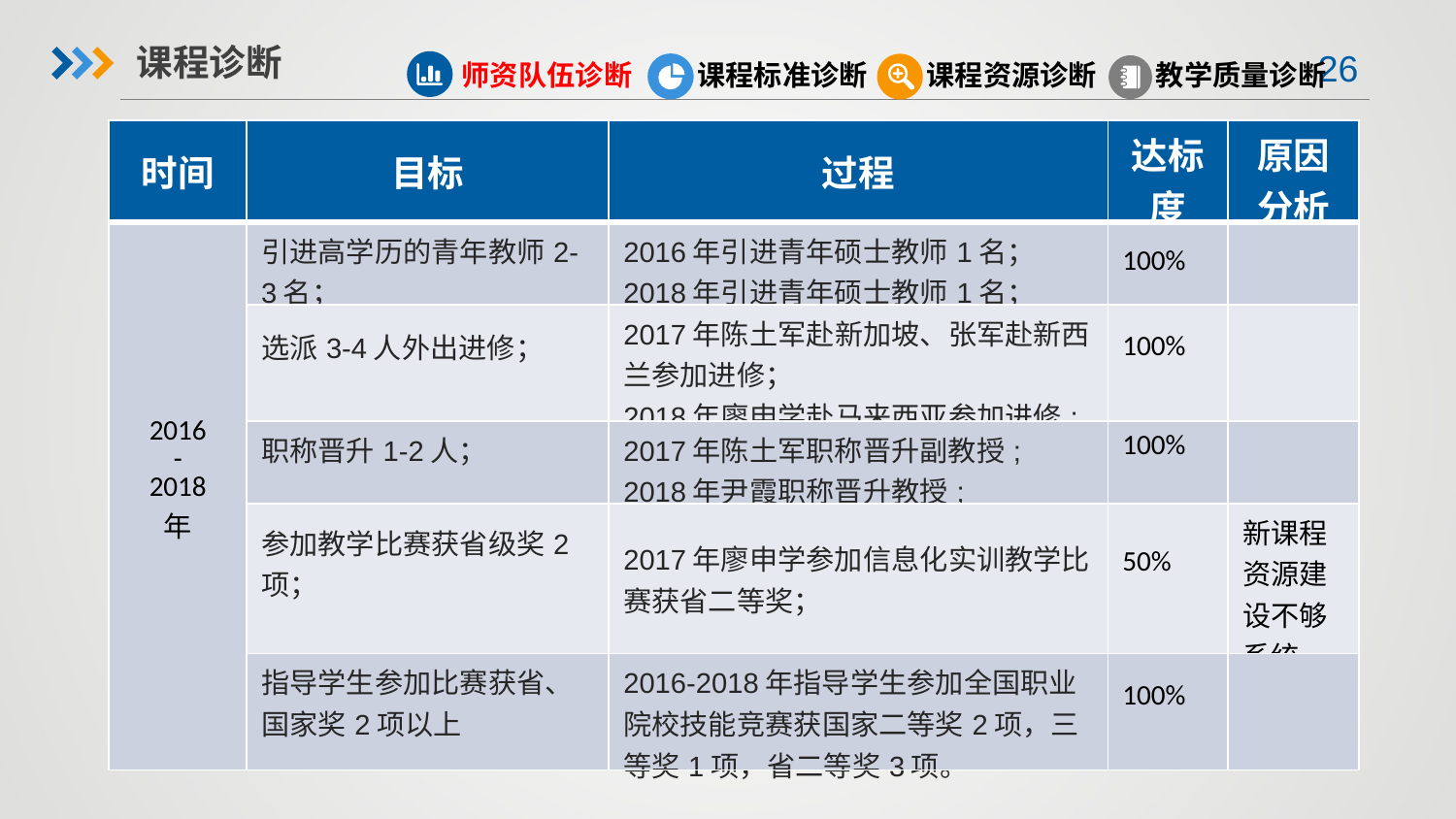

课程诊断
课程标准诊断
师资队伍诊断
课程资源诊断
教学质量诊断

| 时间 | 目标 | 过程 | 达标度 | 原因分析 |
| --- | --- | --- | --- | --- |
| 2016 - 2018 年 | 引进高学历的青年教师2-3名； | 2016年引进青年硕士教师1名； 2018年引进青年硕士教师1名； | 100% |  |
|  | 选派3-4人外出进修； | 2017年陈土军赴新加坡、张军赴新西兰参加进修； 2018年廖申学赴马来西亚参加进修; | 100% |  |
|  | 职称晋升1-2人； | 2017年陈土军职称晋升副教授; 2018年尹霞职称晋升教授; | 100% |  |
|  | 参加教学比赛获省级奖2项； | 2017年廖申学参加信息化实训教学比赛获省二等奖； | 50% | 新课程资源建设不够系统 |
|  | 指导学生参加比赛获省、国家奖2项以上 | 2016-2018年指导学生参加全国职业院校技能竞赛获国家二等奖2项，三等奖1项，省二等奖3项。 | 100% |  |